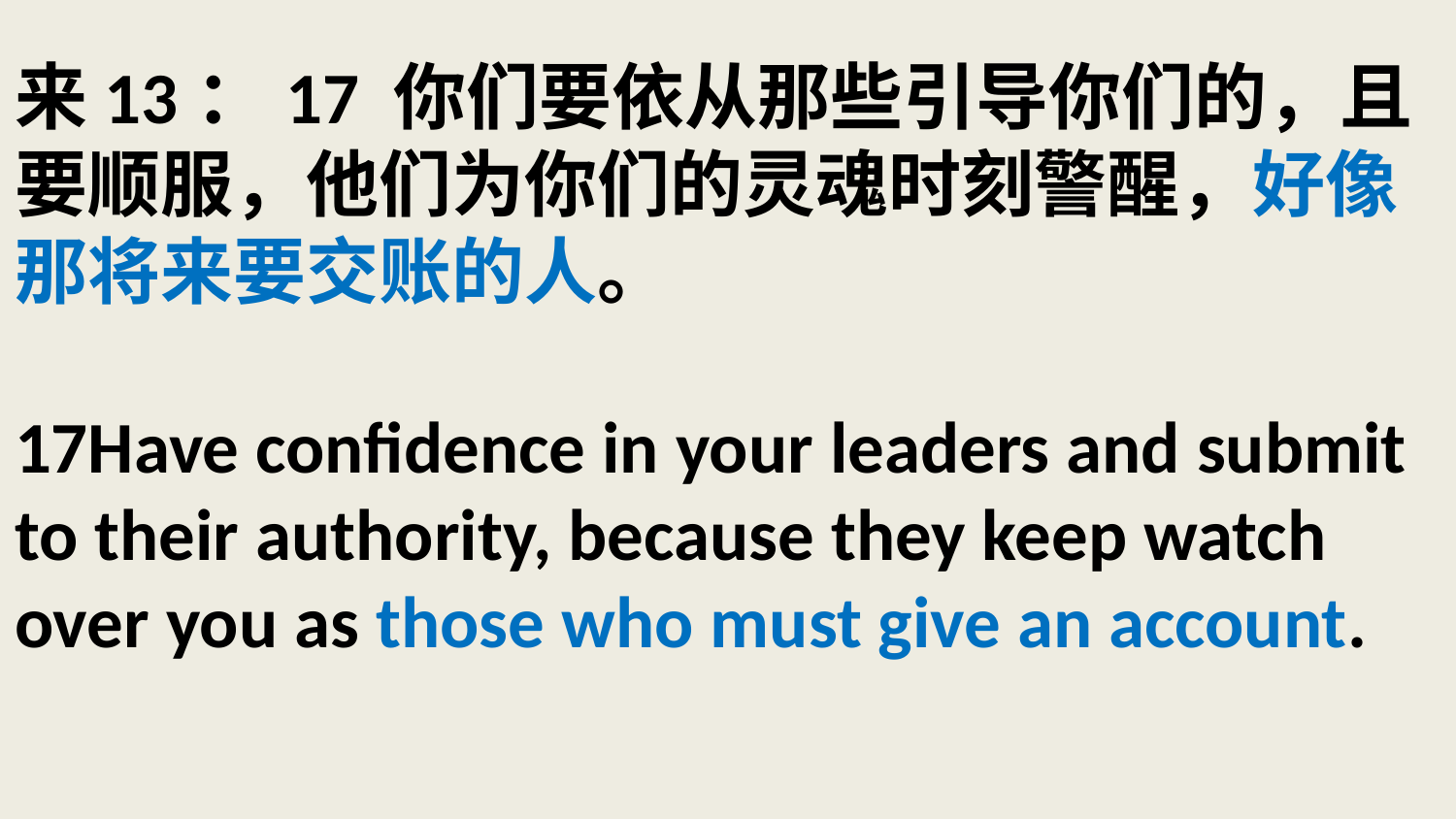

# 来13：17 你们要依从那些引导你们的，且要顺服，他们为你们的灵魂时刻警醒，好像那将来要交账的人。 17Have confidence in your leaders and submit to their authority, because they keep watch over you as those who must give an account.